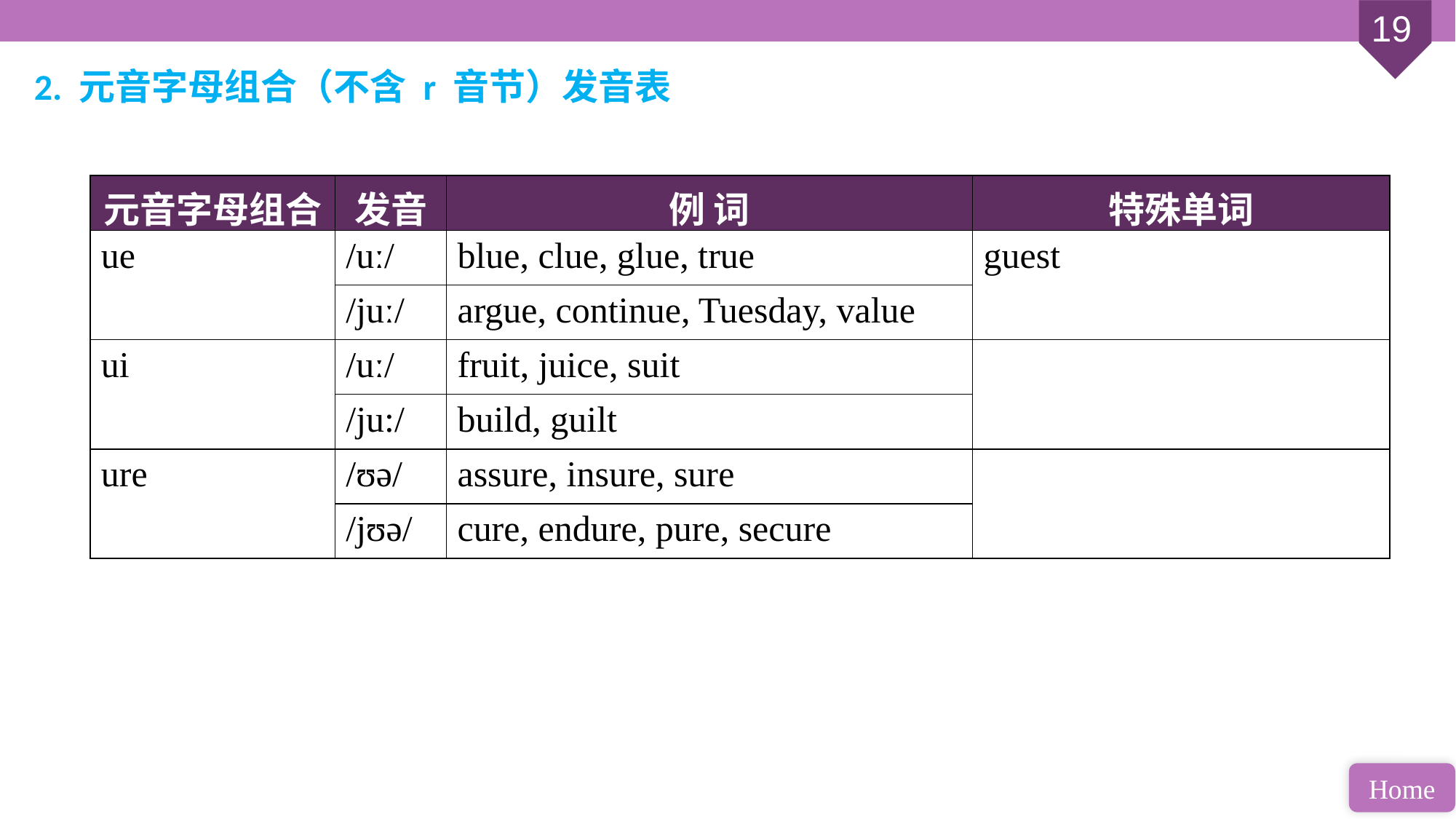

2. 元音字母组合（不含 r 音节）发音表
| 元音字母组合 | 发音 | 例 词 | 特殊单词 |
| --- | --- | --- | --- |
| ue | /uː/ | blue, clue, glue, true | guest |
|  | /juː/ | argue, continue, Tuesday, value |  |
| ui | /uː/ | fruit, juice, suit |  |
|  | /ju:/ | build, guilt |  |
| ure | /ʊə/ | assure, insure, sure |  |
|  | /jʊə/ | cure, endure, pure, secure |  |